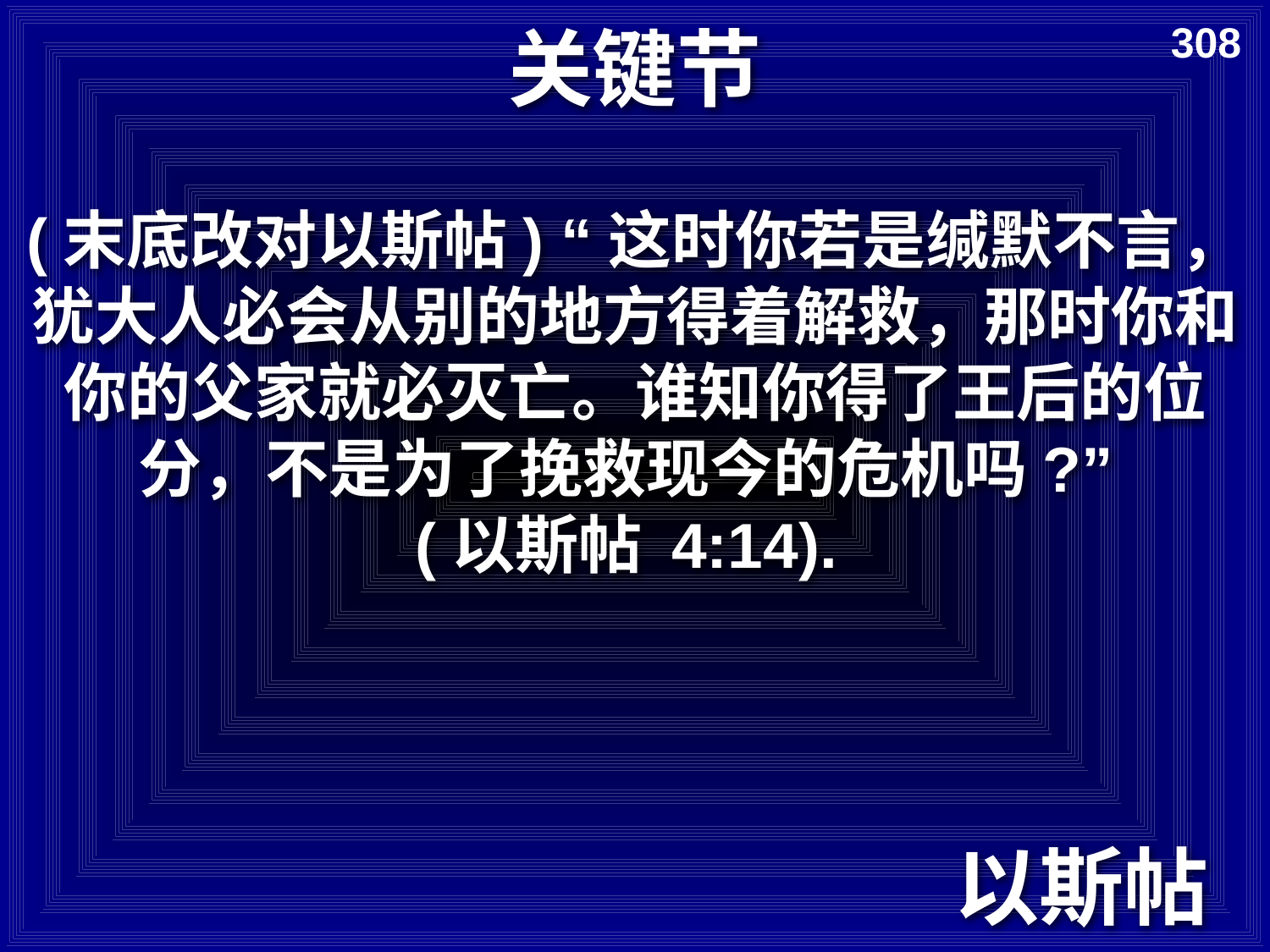

# 关键节
308

(末底改对以斯帖) “这时你若是缄默不言，犹大人必会从别的地方得着解救，那时你和你的父家就必灭亡。谁知你得了王后的位分，不是为了挽救现今的危机吗?”
(以斯帖 4:14).
以斯帖